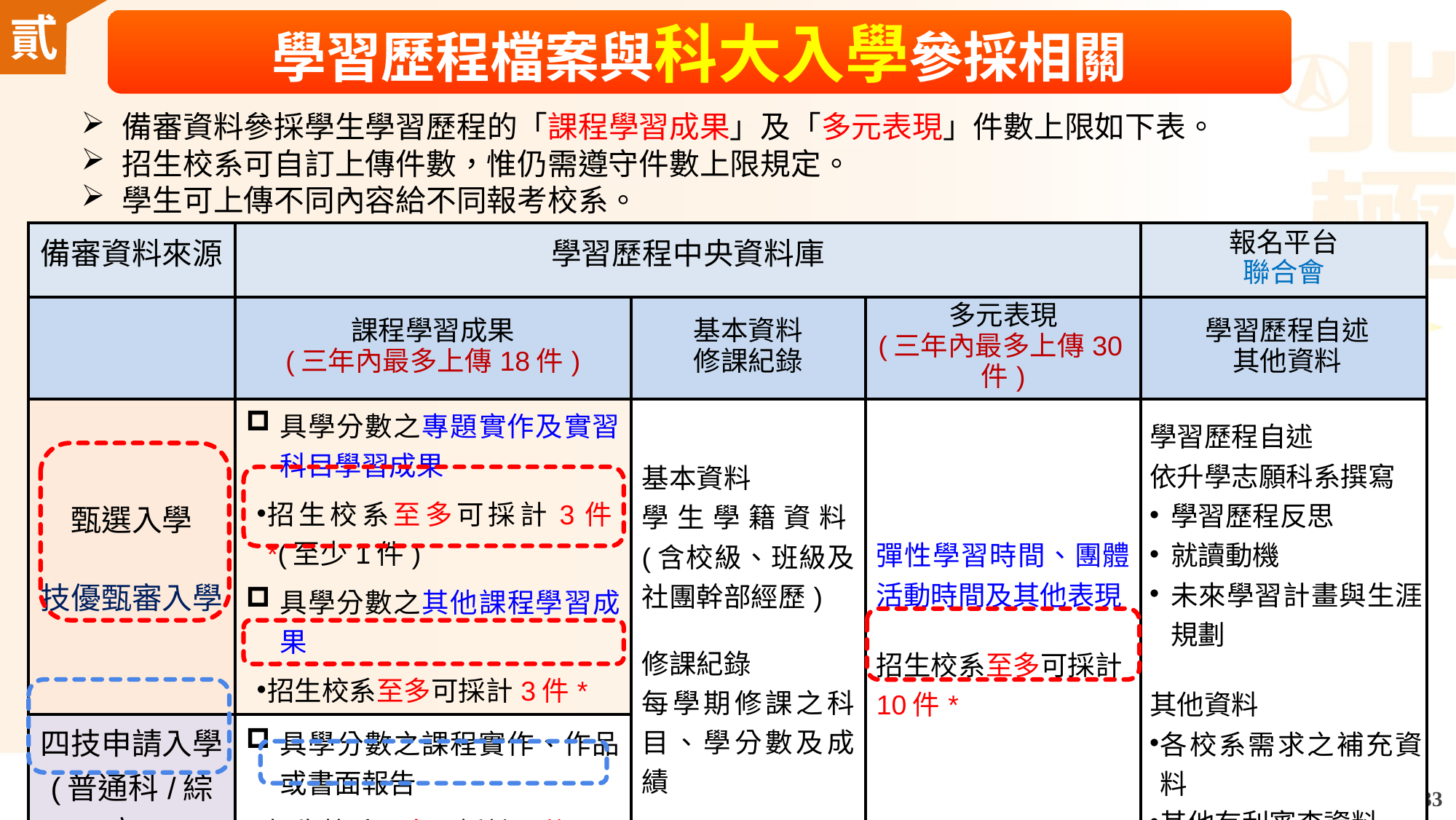

學習歷程檔案與科大入學參採相關
備審資料參採學生學習歷程的「課程學習成果」及「多元表現」件數上限如下表。
招生校系可自訂上傳件數，惟仍需遵守件數上限規定。
學生可上傳不同內容給不同報考校系。
| 備審資料來源 | 學習歷程中央資料庫 |  |  | 報名平台 聯合會 |
| --- | --- | --- | --- | --- |
|  | 課程學習成果 (三年內最多上傳18件) | 基本資料 修課紀錄 | 多元表現 (三年內最多上傳30件) | 學習歷程自述 其他資料 |
| 甄選入學 技優甄審入學 | 具學分數之專題實作及實習科目學習成果 招生校系至多可採計3件\*(至少1件) 具學分數之其他課程學習成果 招生校系至多可採計3件\* | 基本資料 學生學籍資料(含校級、班級及社團幹部經歷) 修課紀錄 每學期修課之科目、學分數及成績 | 彈性學習時間、團體活動時間及其他表現 招生校系至多可採計10件\* | 學習歷程自述 依升學志願科系撰寫 學習歷程反思 就讀動機 未來學習計畫與生涯規劃 其他資料 各校系需求之補充資料 其他有利審查資料 |
| 四技申請入學 (普通科/綜高) | 具學分數之課程實作、作品或書面報告 招生校系至多可採計3件\* |  |  |  |

33